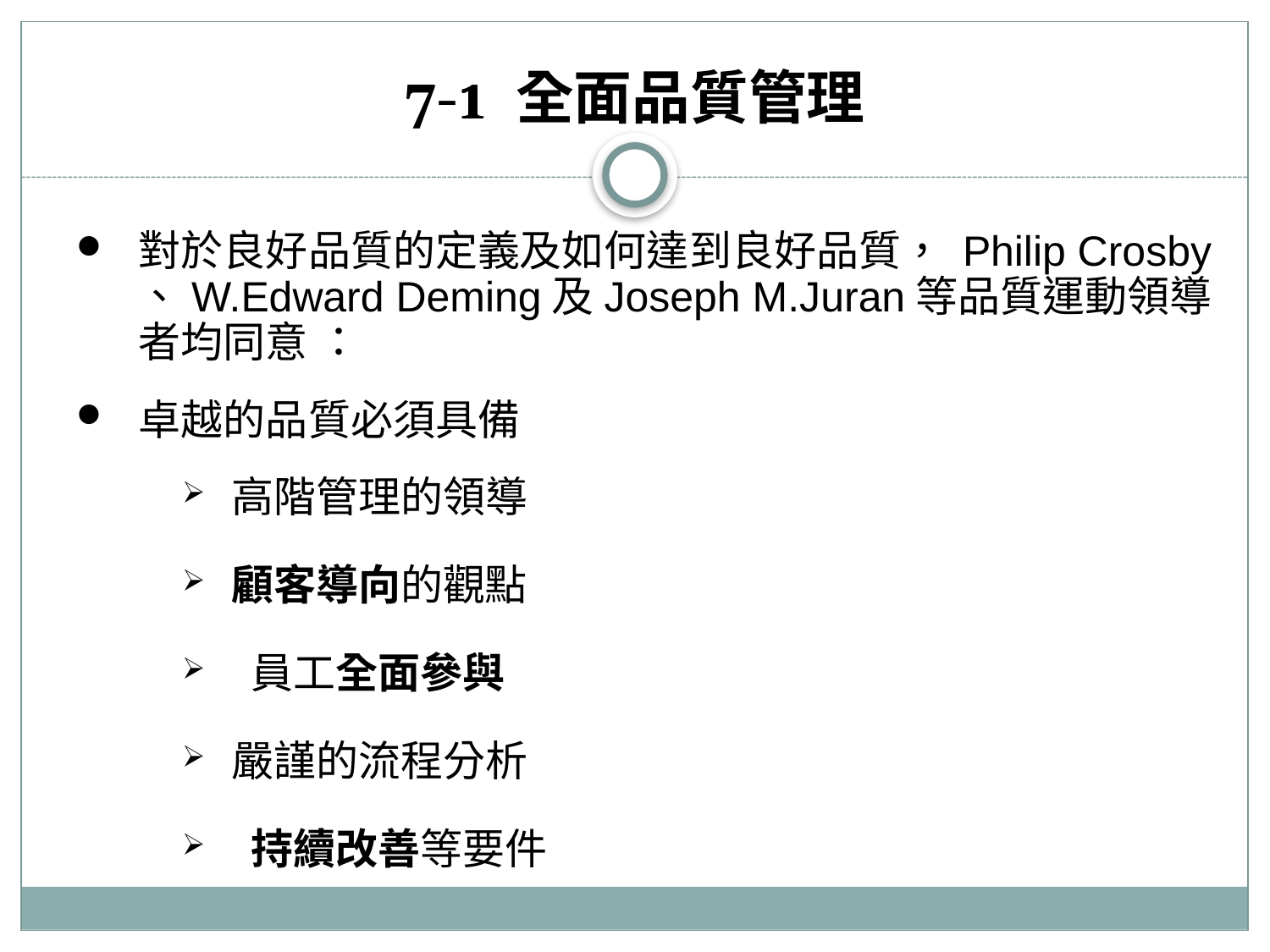

# 7-1 全面品質管理
對於良好品質的定義及如何達到良好品質， Philip Crosby 、W.Edward Deming及Joseph M.Juran等品質運動領導者均同意 ：
卓越的品質必須具備
高階管理的領導
顧客導向的觀點
 員工全面參與
嚴謹的流程分析
 持續改善等要件